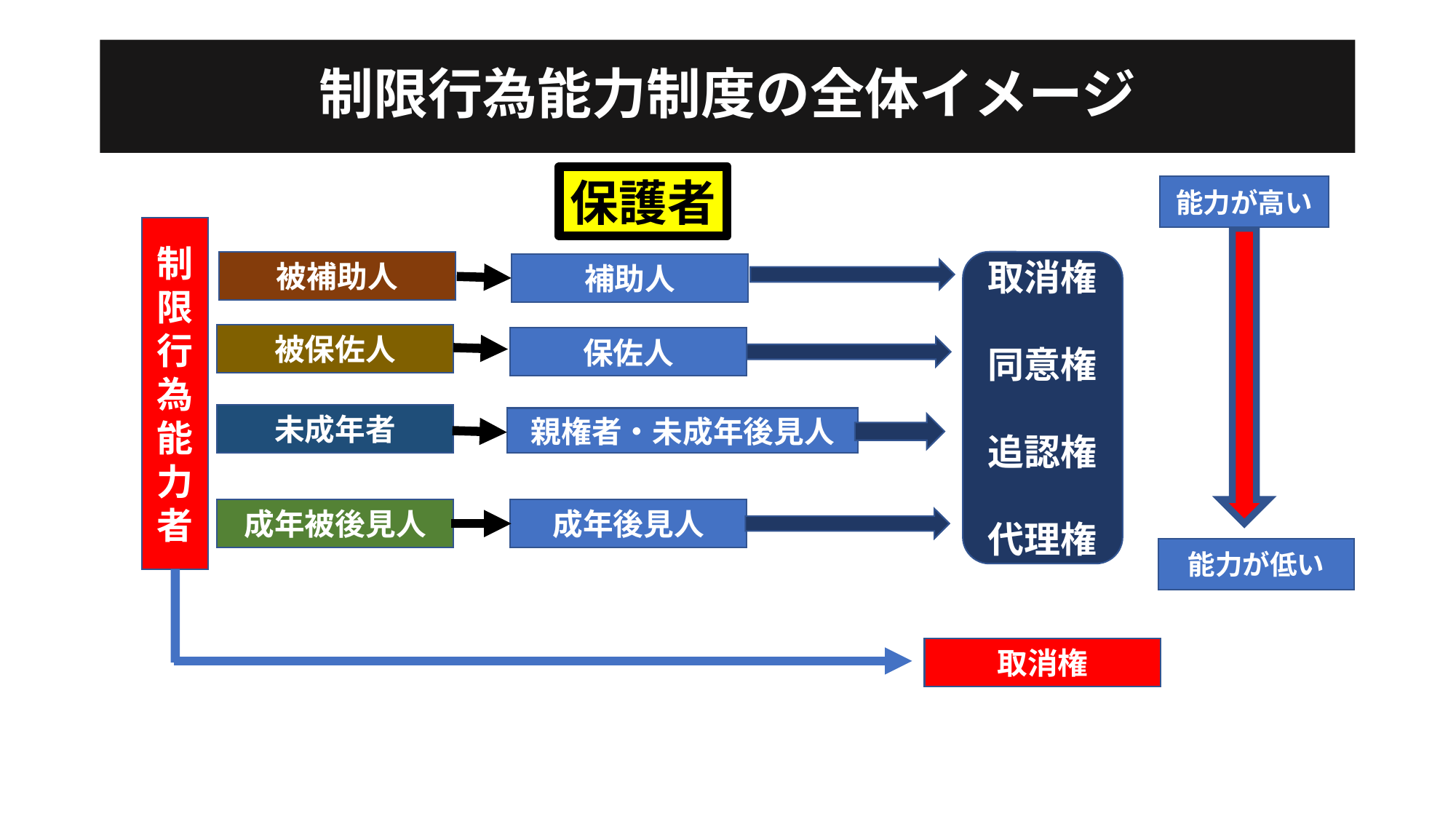

# 制限行為能力制度の全体イメージ
保護者
能力が高い
制限行為能力者
被補助人
取消権

同意権

追認権

代理権
補助人

被保佐人
保佐人

未成年者
親権者・未成年後見人

成年被後見人
成年後見人

能力が低い
取消権